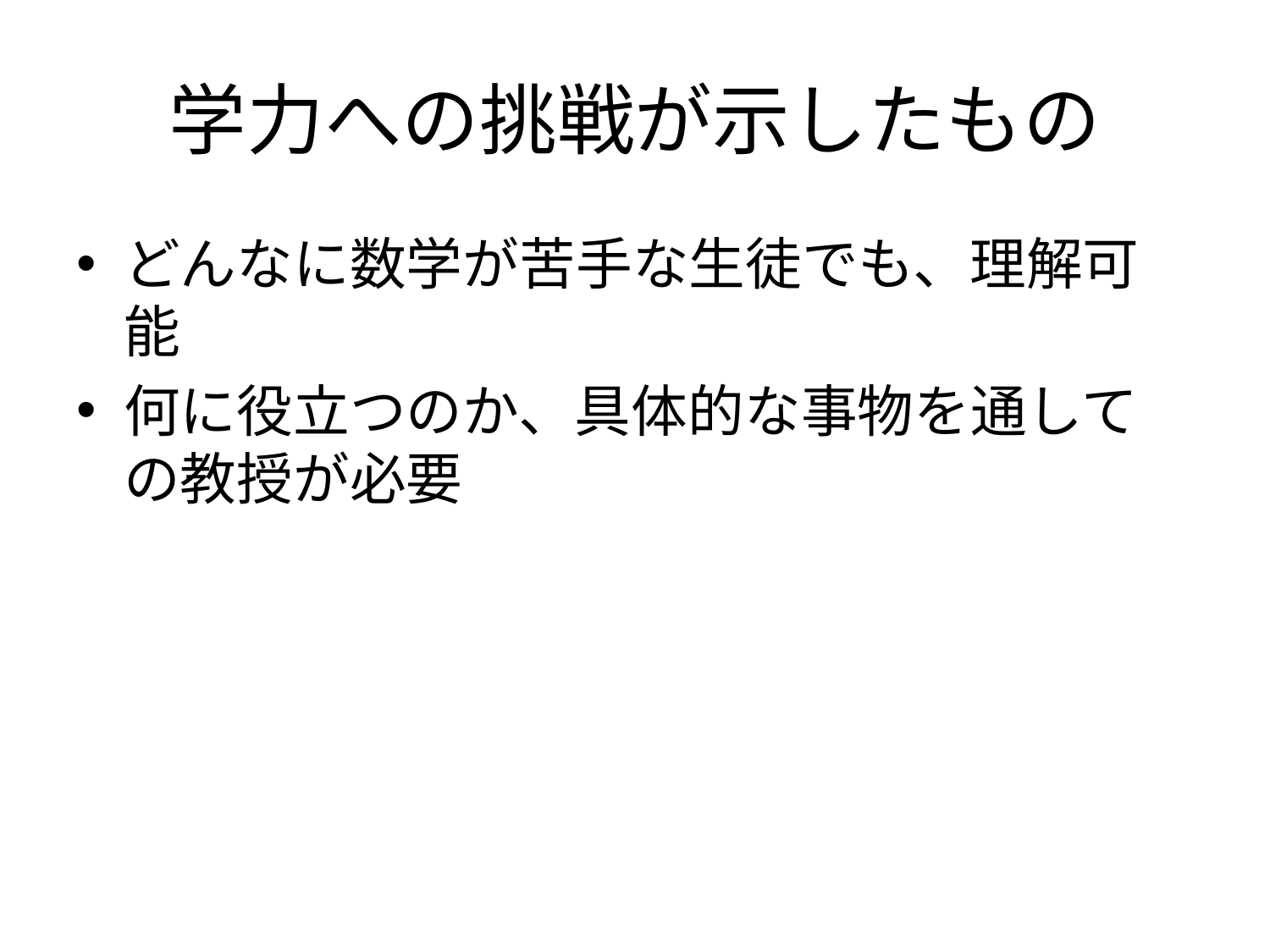

# 学力への挑戦が示したもの
どんなに数学が苦手な生徒でも、理解可能
何に役立つのか、具体的な事物を通しての教授が必要